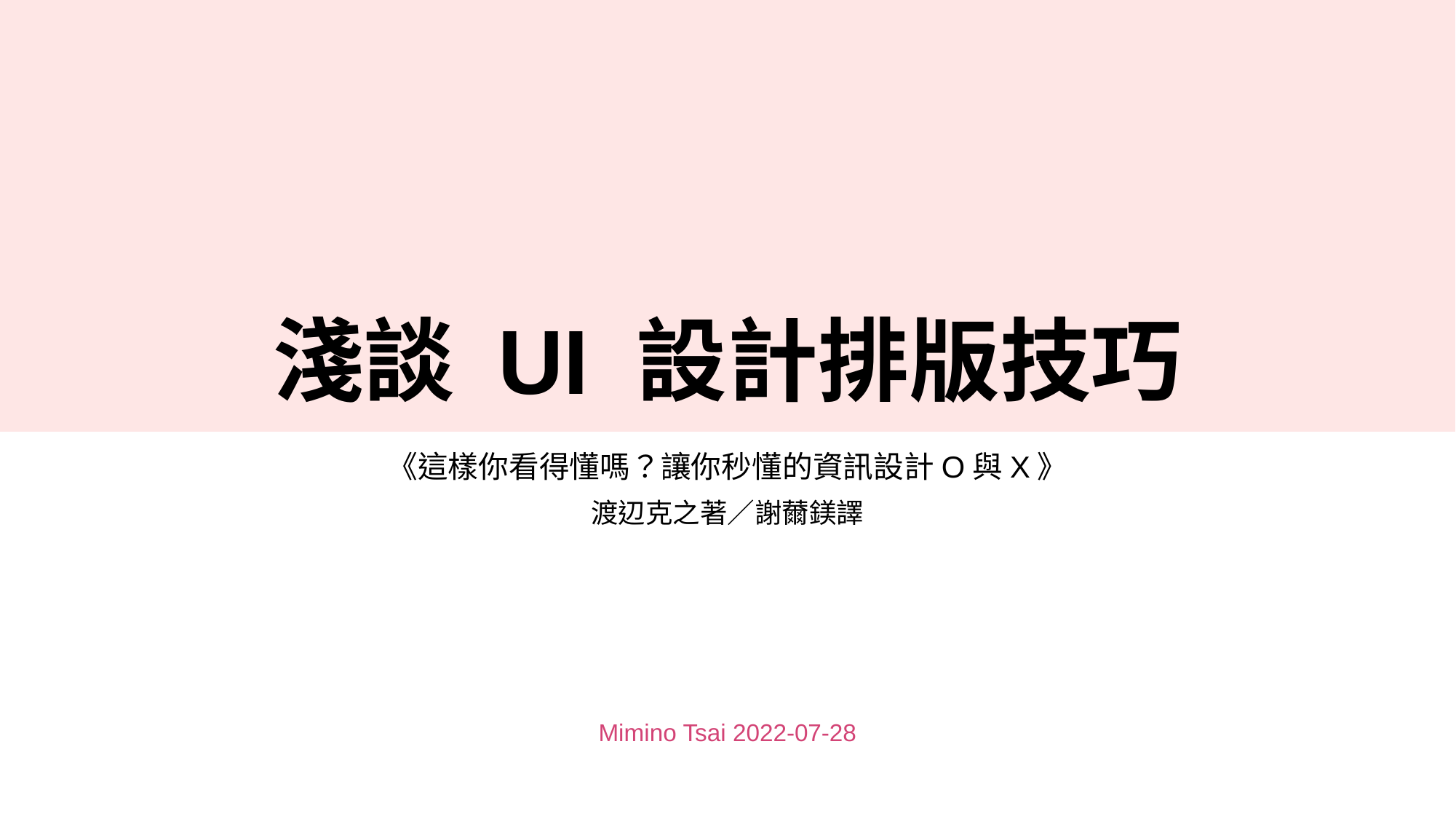

# 淺談 UI 設計排版技巧
《這樣你看得懂嗎？讓你秒懂的資訊設計O與X》
渡辺克之著／謝薾鎂譯
Mimino Tsai 2022-07-28